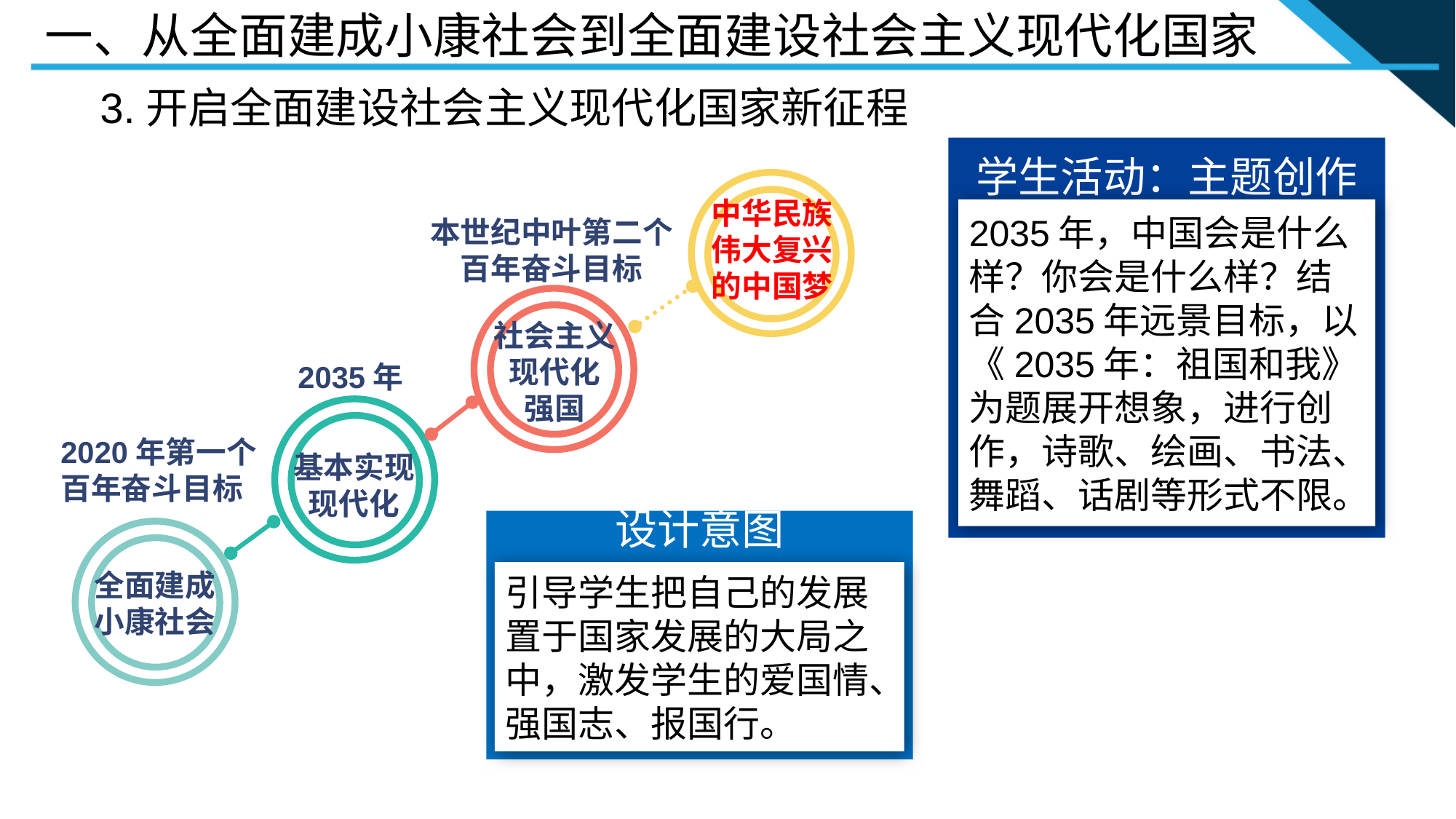

一、从全面建成小康社会到全面建设社会主义现代化国家
3.开启全面建设社会主义现代化国家新征程
学生活动：主题创作

中华民族伟大复兴的中国梦
2035年，中国会是什么样？你会是什么样？结合2035年远景目标，以《2035年：祖国和我》为题展开想象，进行创作，诗歌、绘画、书法、舞蹈、话剧等形式不限。
本世纪中叶第二个百年奋斗目标

社会主义
现代化
强国
2035年

2020年第一个
百年奋斗目标
基本实现现代化
设计意图

引导学生把自己的发展置于国家发展的大局之中，激发学生的爱国情、强国志、报国行。
全面建成小康社会